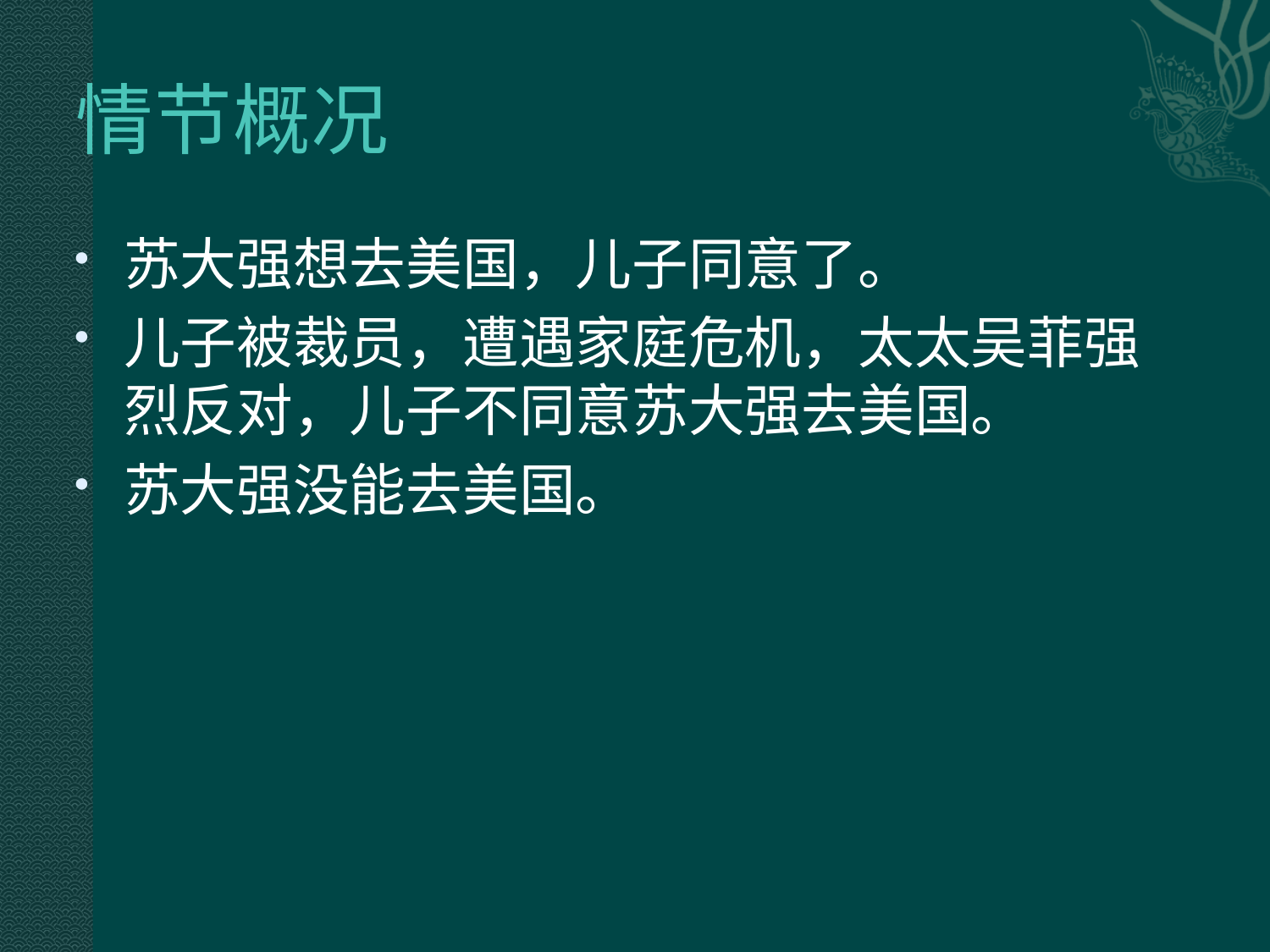

# 情节概况
苏大强想去美国，儿子同意了。
儿子被裁员，遭遇家庭危机，太太吴菲强烈反对，儿子不同意苏大强去美国。
苏大强没能去美国。